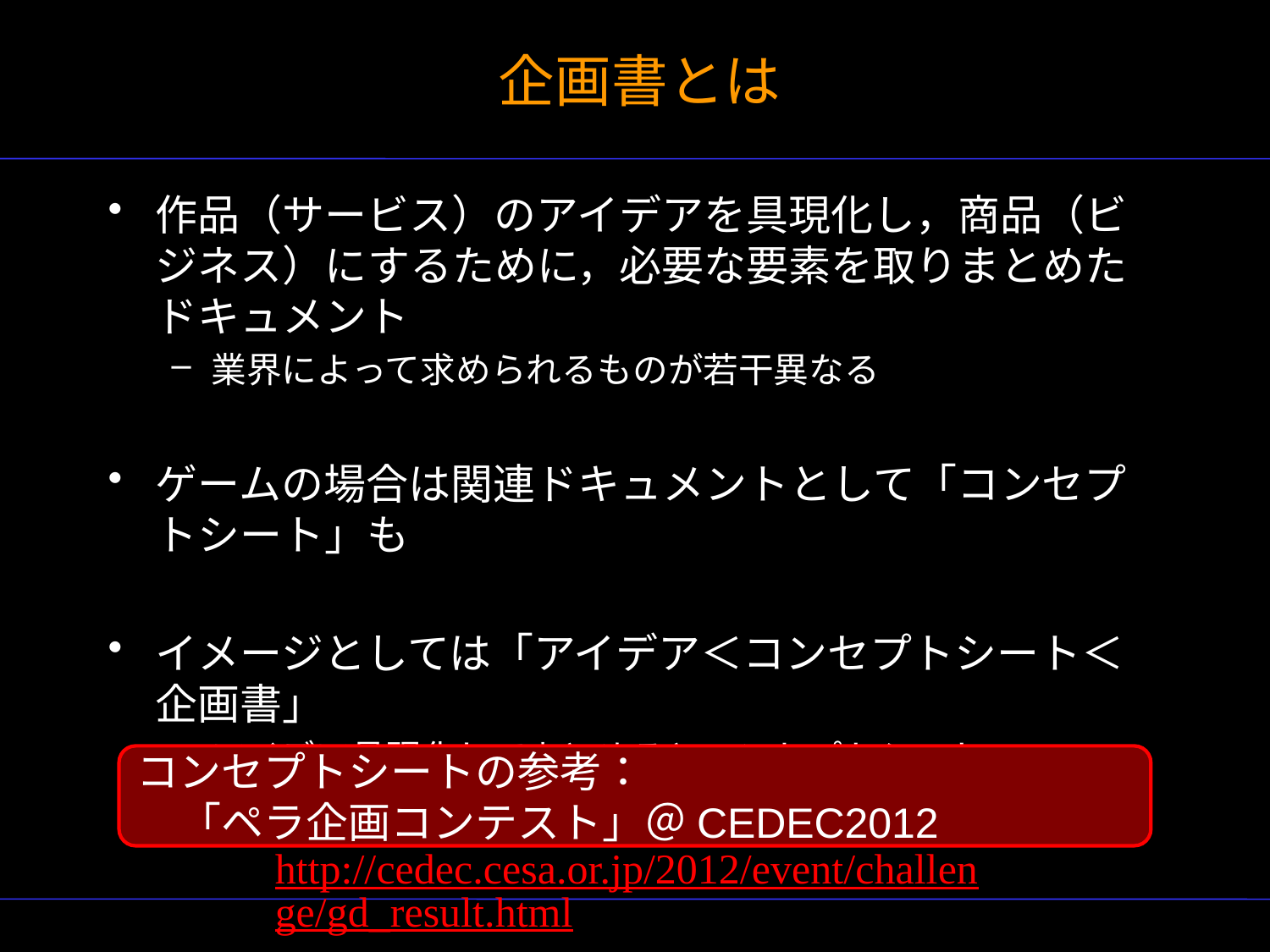

# 企画書とは
作品（サービス）のアイデアを具現化し，商品（ビジネス）にするために，必要な要素を取りまとめたドキュメント
業界によって求められるものが若干異なる

ゲームの場合は関連ドキュメントとして「コンセプトシート」も

イメージとしては「アイデア＜コンセプトシート＜企画書」
アイデア具現化してまとめるとコンセプトシート
さらにビジネス要素が加わると企画書
コンセプトシートの参考：
　「ペラ企画コンテスト」＠CEDEC2012
http://cedec.cesa.or.jp/2012/event/challenge/gd_result.html